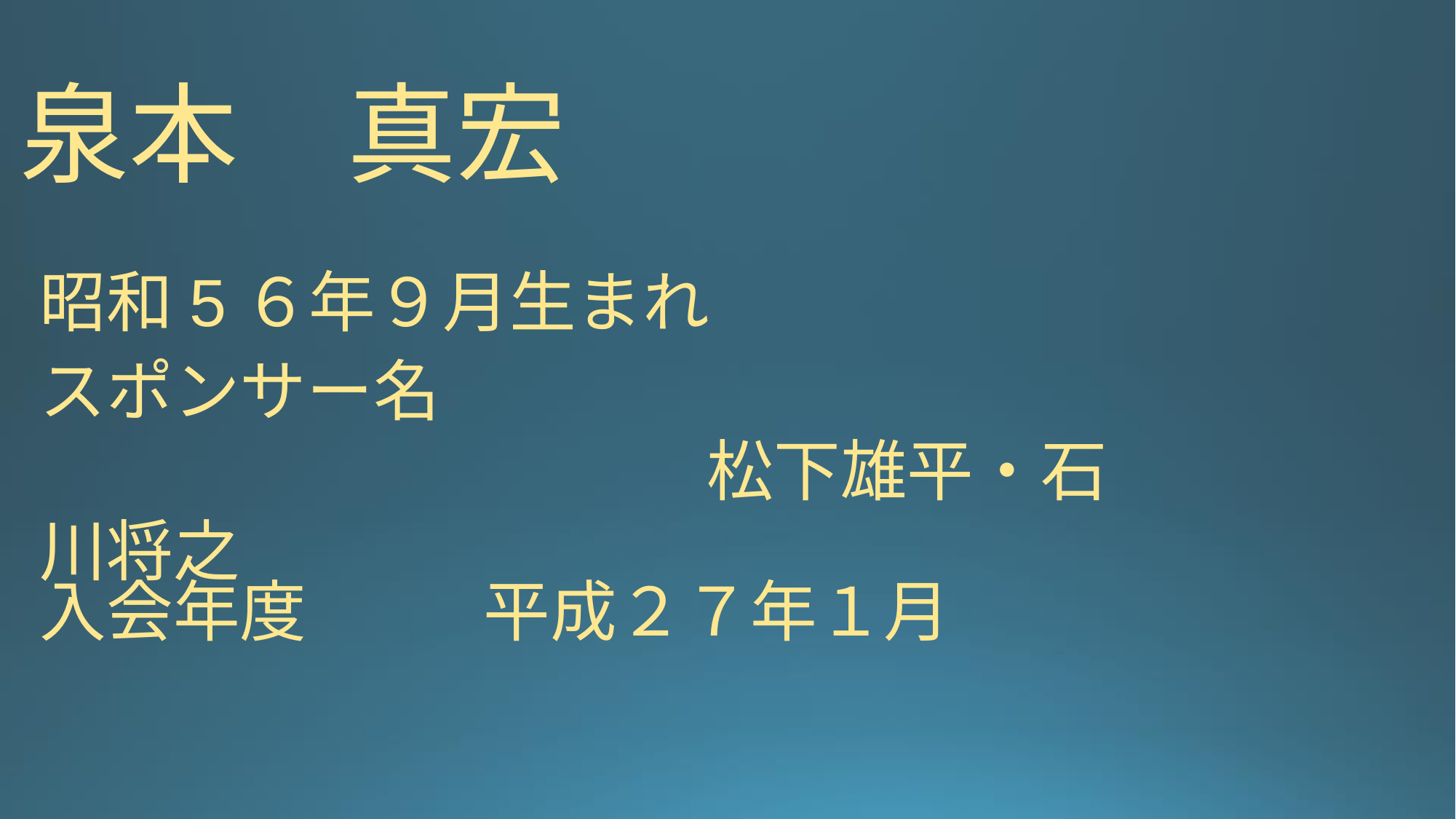

泉本　真宏
昭和5６年９月生まれ
スポンサー名
　　　　　　　　　　松下雄平・石川将之
入会年度
平成２７年１月